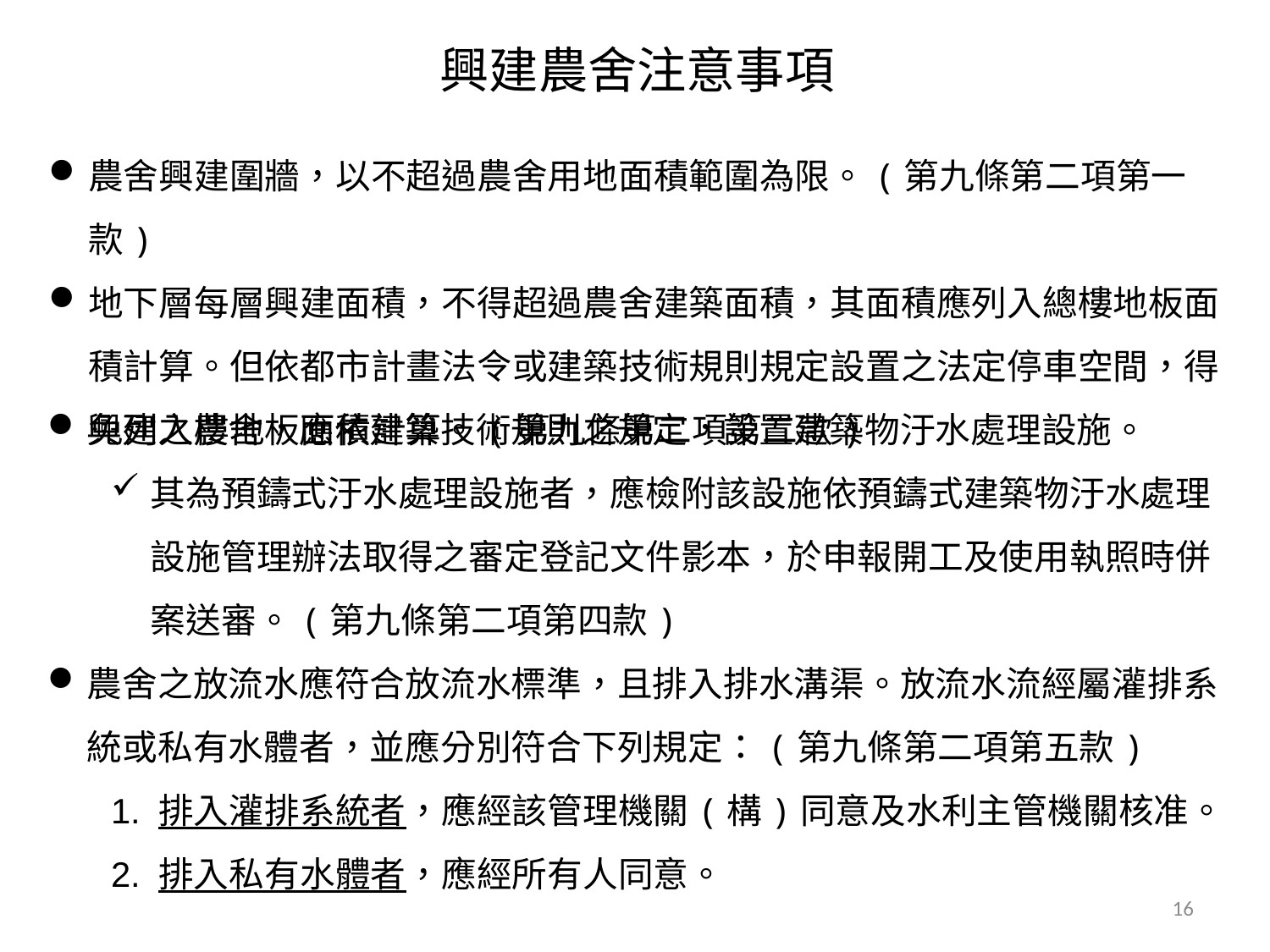

興建農舍注意事項
農舍興建圍牆，以不超過農舍用地面積範圍為限。(第九條第二項第一款)
地下層每層興建面積，不得超過農舍建築面積，其面積應列入總樓地板面積計算。但依都市計畫法令或建築技術規則規定設置之法定停車空間，得免列入樓地板面積計算。(第九條第二項第二款)
興建之農舍，應依建築技術規則之規定，設置建築物汙水處理設施。
其為預鑄式汙水處理設施者，應檢附該設施依預鑄式建築物汙水處理設施管理辦法取得之審定登記文件影本，於申報開工及使用執照時併案送審。(第九條第二項第四款)
農舍之放流水應符合放流水標準，且排入排水溝渠。放流水流經屬灌排系統或私有水體者，並應分別符合下列規定：(第九條第二項第五款)
排入灌排系統者，應經該管理機關(構)同意及水利主管機關核准。
排入私有水體者，應經所有人同意。
16